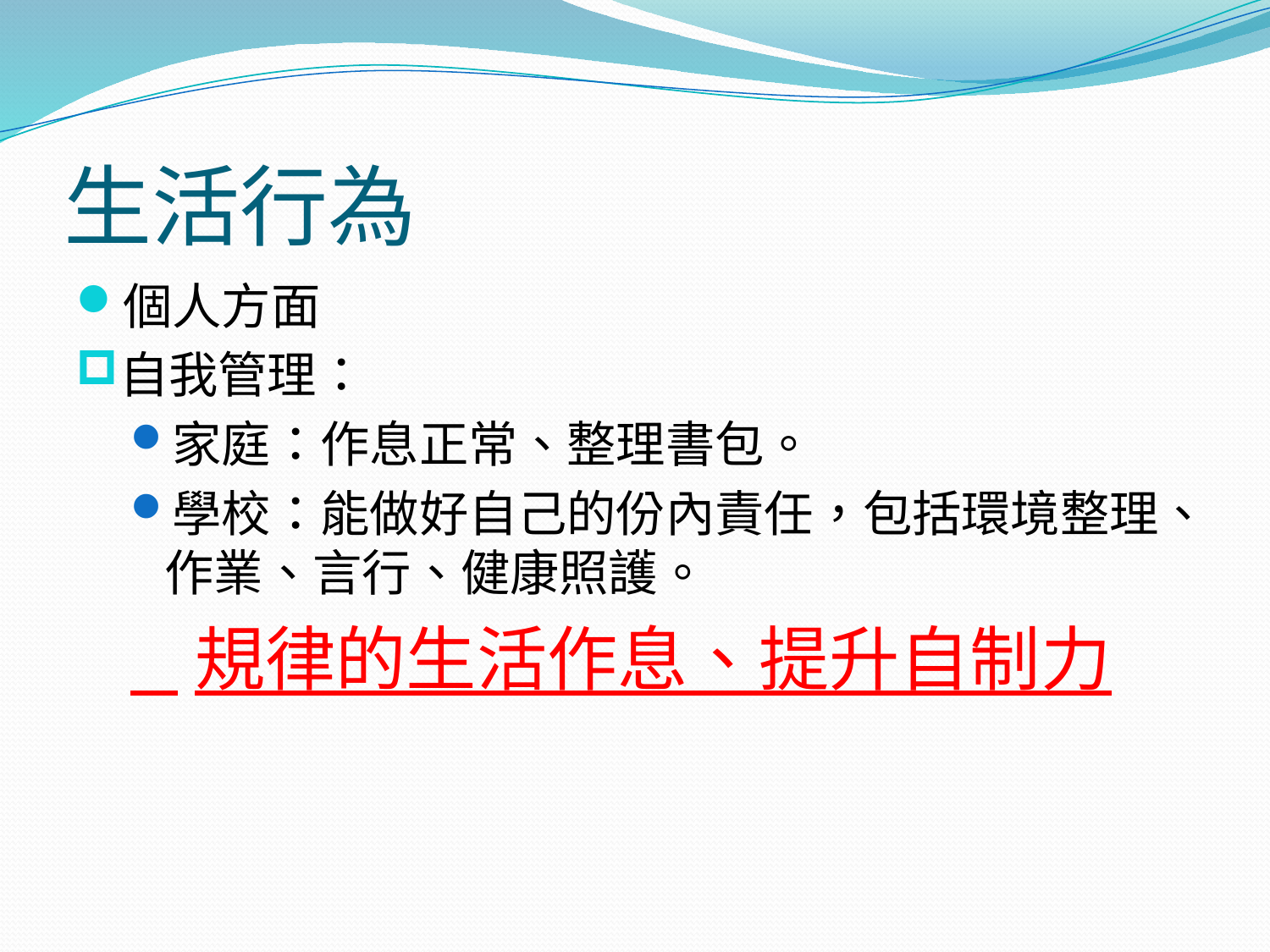

# 生活行為
個人方面
自我管理：
家庭：作息正常、整理書包。
學校：能做好自己的份內責任，包括環境整理、作業、言行、健康照護。
   規律的生活作息、提升自制力